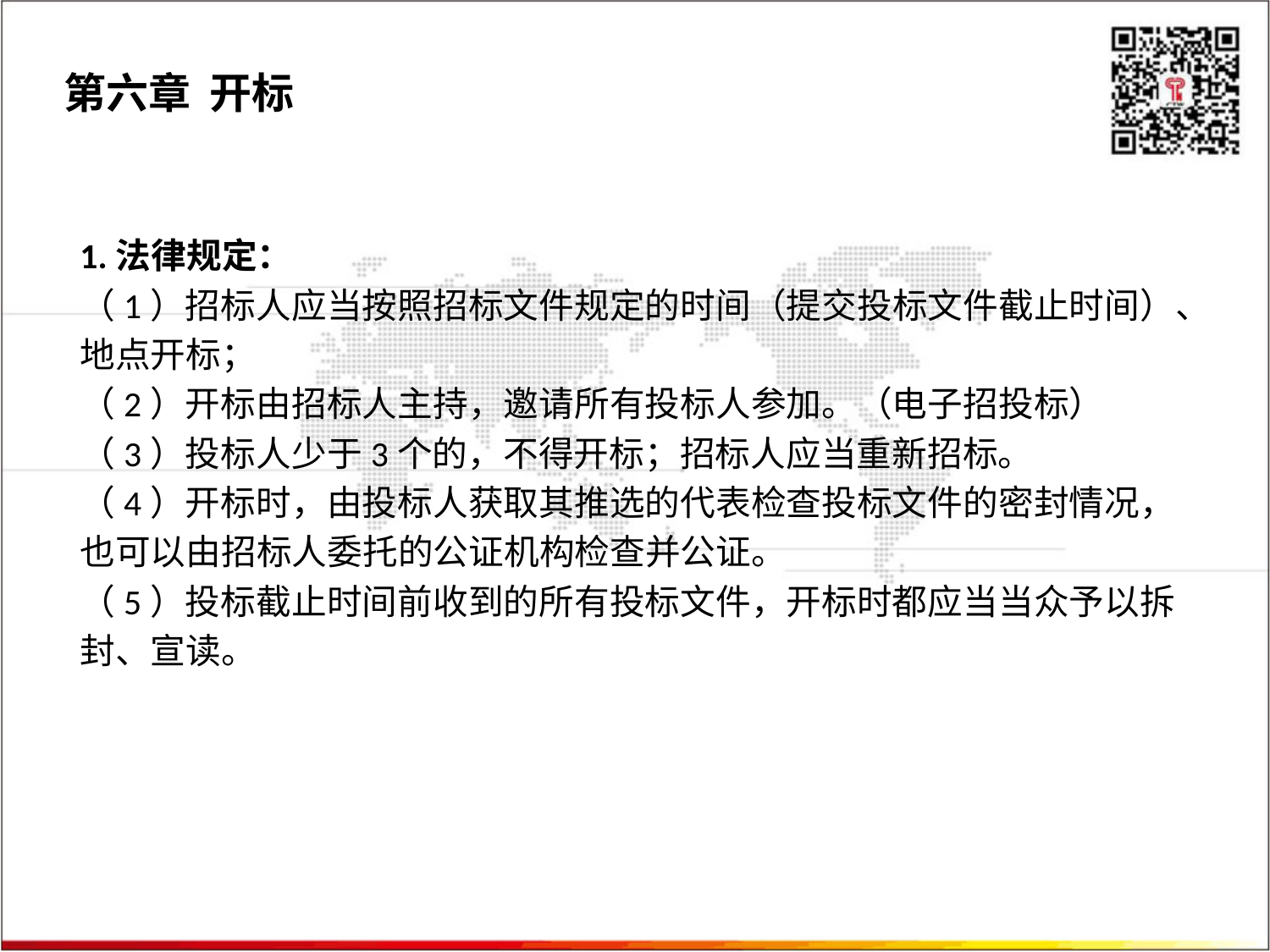

第六章  开标
1.法律规定：
（1）招标人应当按照招标文件规定的时间（提交投标文件截止时间）、地点开标；
（2）开标由招标人主持，邀请所有投标人参加。（电子招投标）
（3）投标人少于3个的，不得开标；招标人应当重新招标。
（4）开标时，由投标人获取其推选的代表检查投标文件的密封情况，也可以由招标人委托的公证机构检查并公证。
（5）投标截止时间前收到的所有投标文件，开标时都应当当众予以拆封、宣读。